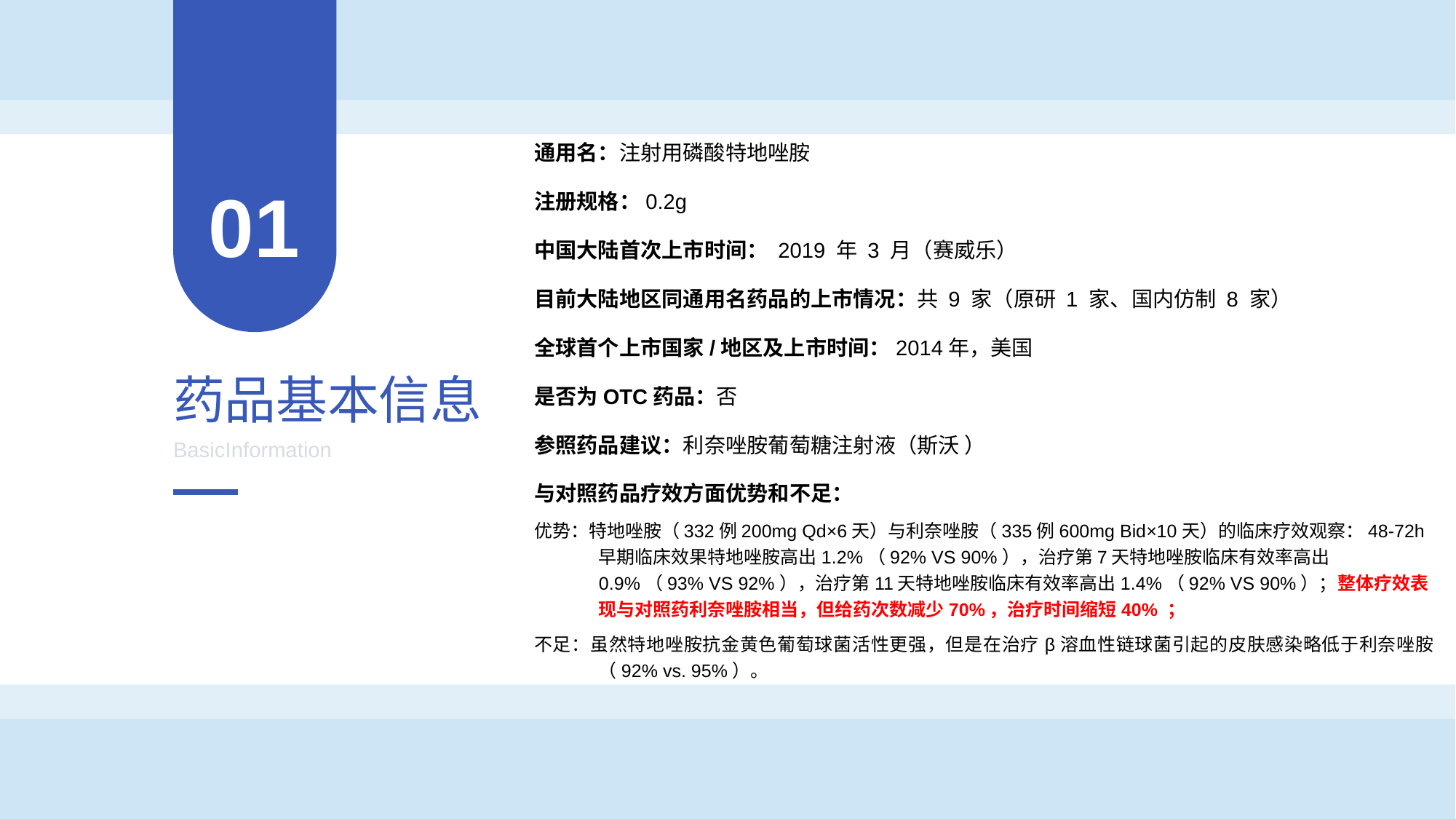

通用名：注射用磷酸特地唑胺
注册规格：0.2g
中国大陆首次上市时间： 2019 年 3 月（赛威乐）
目前大陆地区同通用名药品的上市情况：共 9 家（原研 1 家、国内仿制 8 家）
全球首个上市国家/地区及上市时间：2014年，美国
是否为OTC药品：否
参照药品建议：利奈唑胺葡萄糖注射液（斯沃 ）
与对照药品疗效方面优势和不足：
优势：特地唑胺（332例200mg Qd×6天）与利奈唑胺（335例600mg Bid×10天）的临床疗效观察：48-72h早期临床效果特地唑胺高出1.2%（92% VS 90%），治疗第7天特地唑胺临床有效率高出0.9%（93% VS 92%），治疗第11天特地唑胺临床有效率高出1.4%（92% VS 90%）；整体疗效表现与对照药利奈唑胺相当，但给药次数减少70%，治疗时间缩短40% ；
不足：虽然特地唑胺抗金黄色葡萄球菌活性更强，但是在治疗β溶血性链球菌引起的皮肤感染略低于利奈唑胺（92% vs. 95%）。
01
药品基本信息
BasicInformation